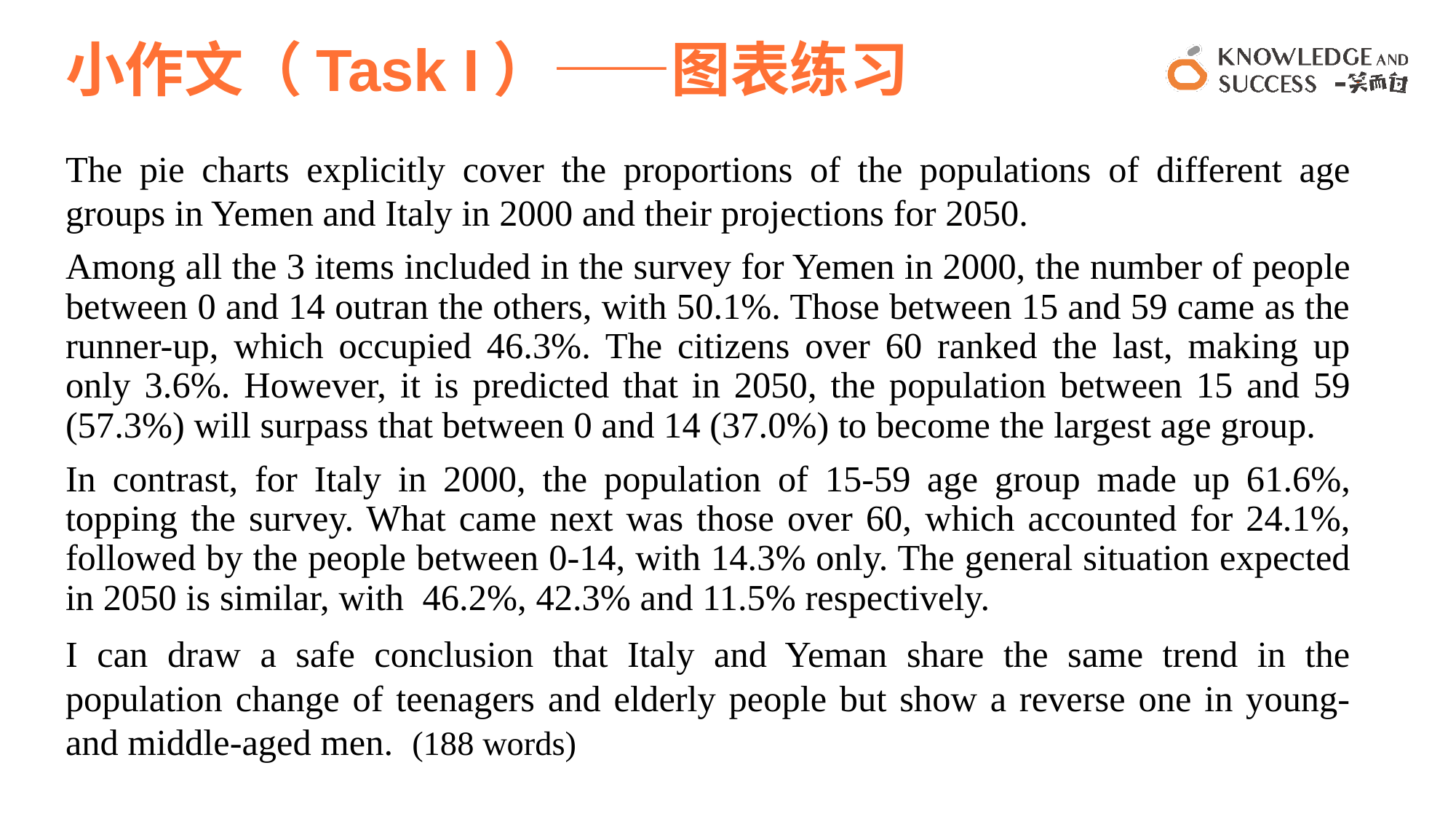

# 小作文（Task I）——图表练习
The pie charts explicitly cover the proportions of the populations of different age groups in Yemen and Italy in 2000 and their projections for 2050.
Among all the 3 items included in the survey for Yemen in 2000, the number of people between 0 and 14 outran the others, with 50.1%. Those between 15 and 59 came as the runner-up, which occupied 46.3%. The citizens over 60 ranked the last, making up only 3.6%. However, it is predicted that in 2050, the population between 15 and 59 (57.3%) will surpass that between 0 and 14 (37.0%) to become the largest age group.
In contrast, for Italy in 2000, the population of 15-59 age group made up 61.6%, topping the survey. What came next was those over 60, which accounted for 24.1%, followed by the people between 0-14, with 14.3% only. The general situation expected in 2050 is similar, with  46.2%, 42.3% and 11.5% respectively.
I can draw a safe conclusion that Italy and Yeman share the same trend in the population change of teenagers and elderly people but show a reverse one in young- and middle-aged men.  (188 words)
33